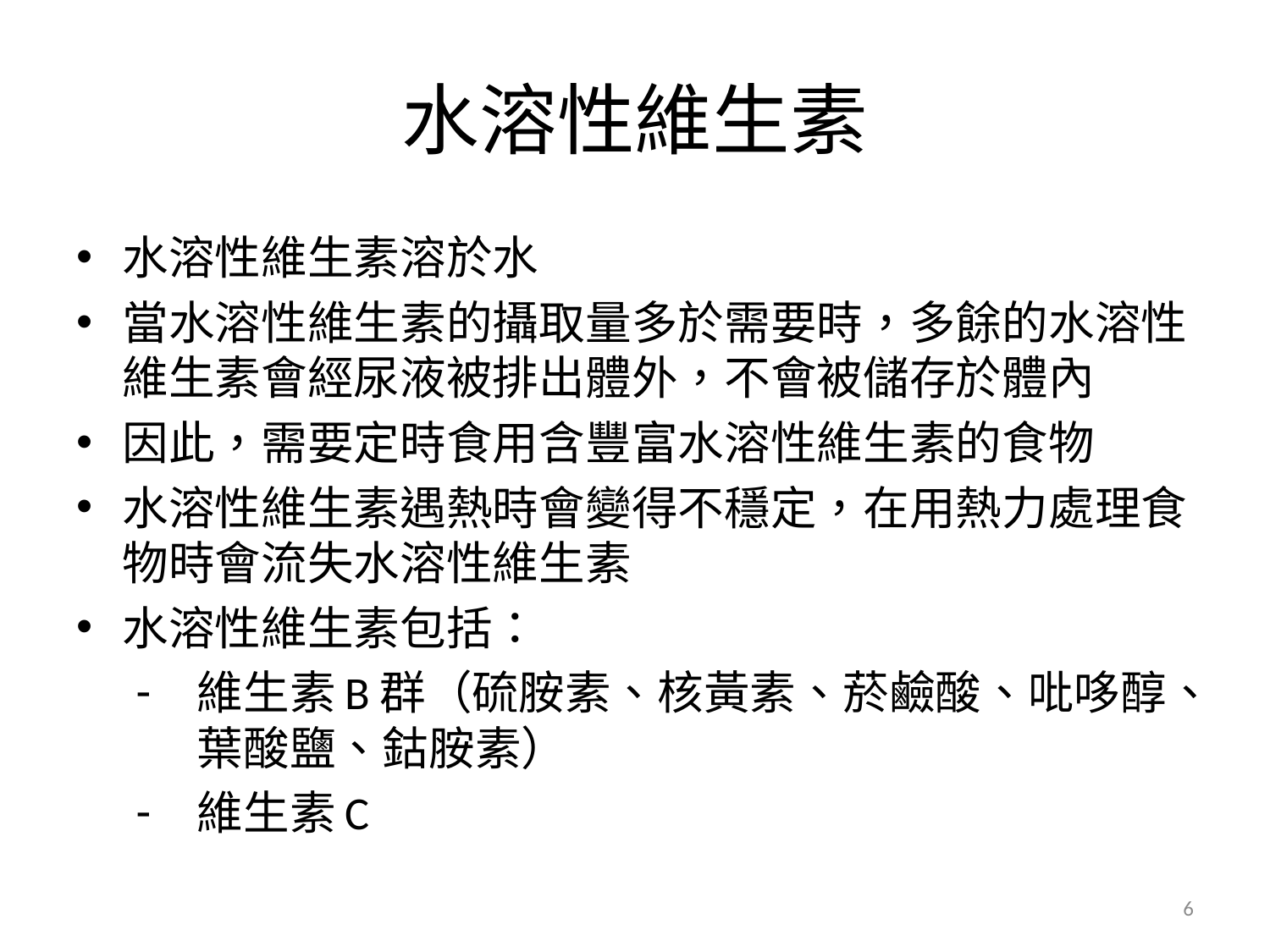

# 水溶性維生素
水溶性維生素溶於水
當水溶性維生素的攝取量多於需要時，多餘的水溶性維生素會經尿液被排出體外，不會被儲存於體內
因此，需要定時食用含豐富水溶性維生素的食物
水溶性維生素遇熱時會變得不穩定，在用熱力處理食物時會流失水溶性維生素
水溶性維生素包括：
維生素B群（硫胺素、核黃素、菸鹼酸、吡哆醇、葉酸鹽、鈷胺素）
維生素C
6